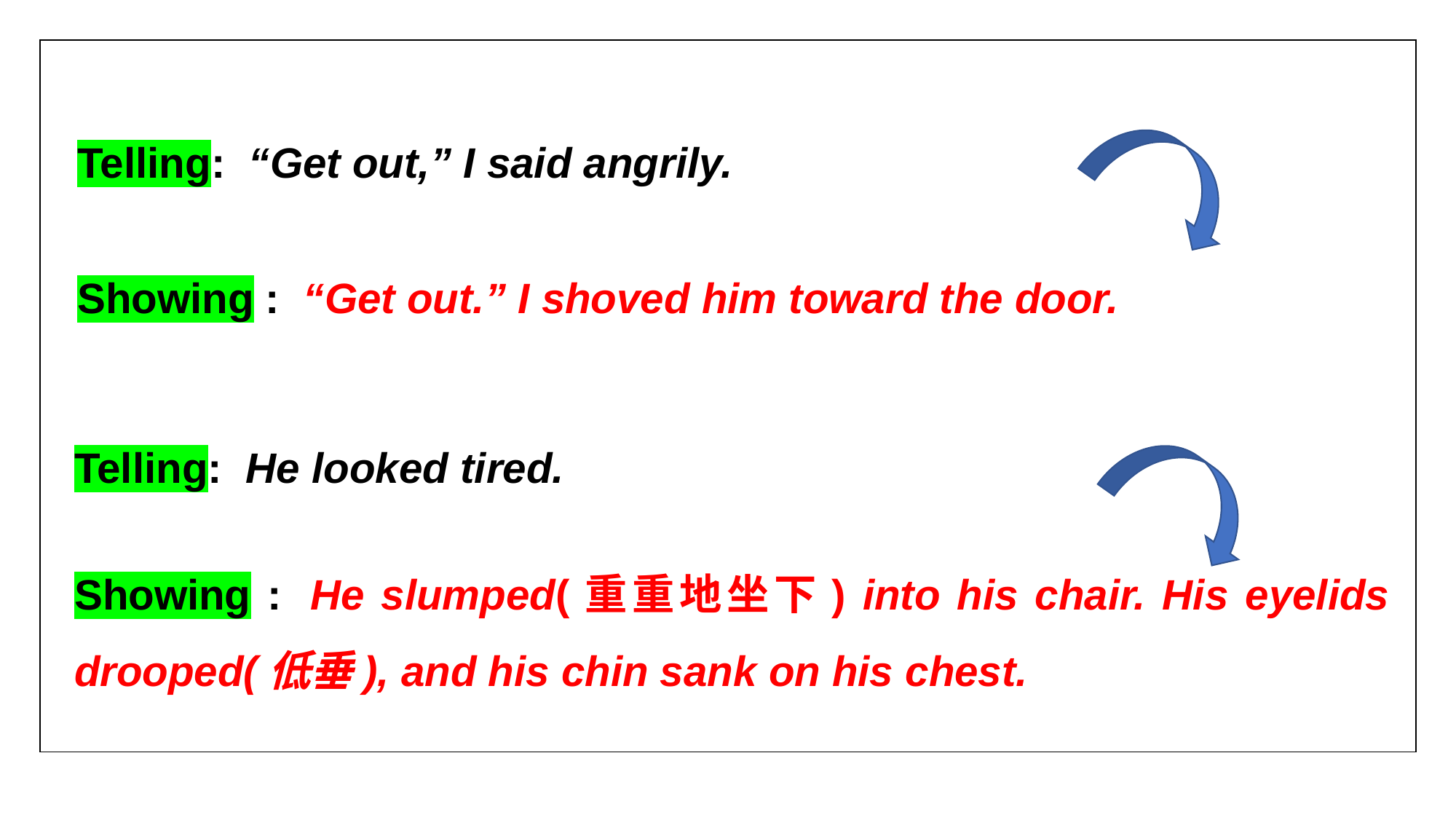

|  |
| --- |
Telling:  “Get out,” I said angrily.

Showing :  “Get out.” I shoved him toward the door.
Telling:  He looked tired.

Showing :  He slumped(重重地坐下) into his chair. His eyelids drooped(低垂), and his chin sank on his chest.